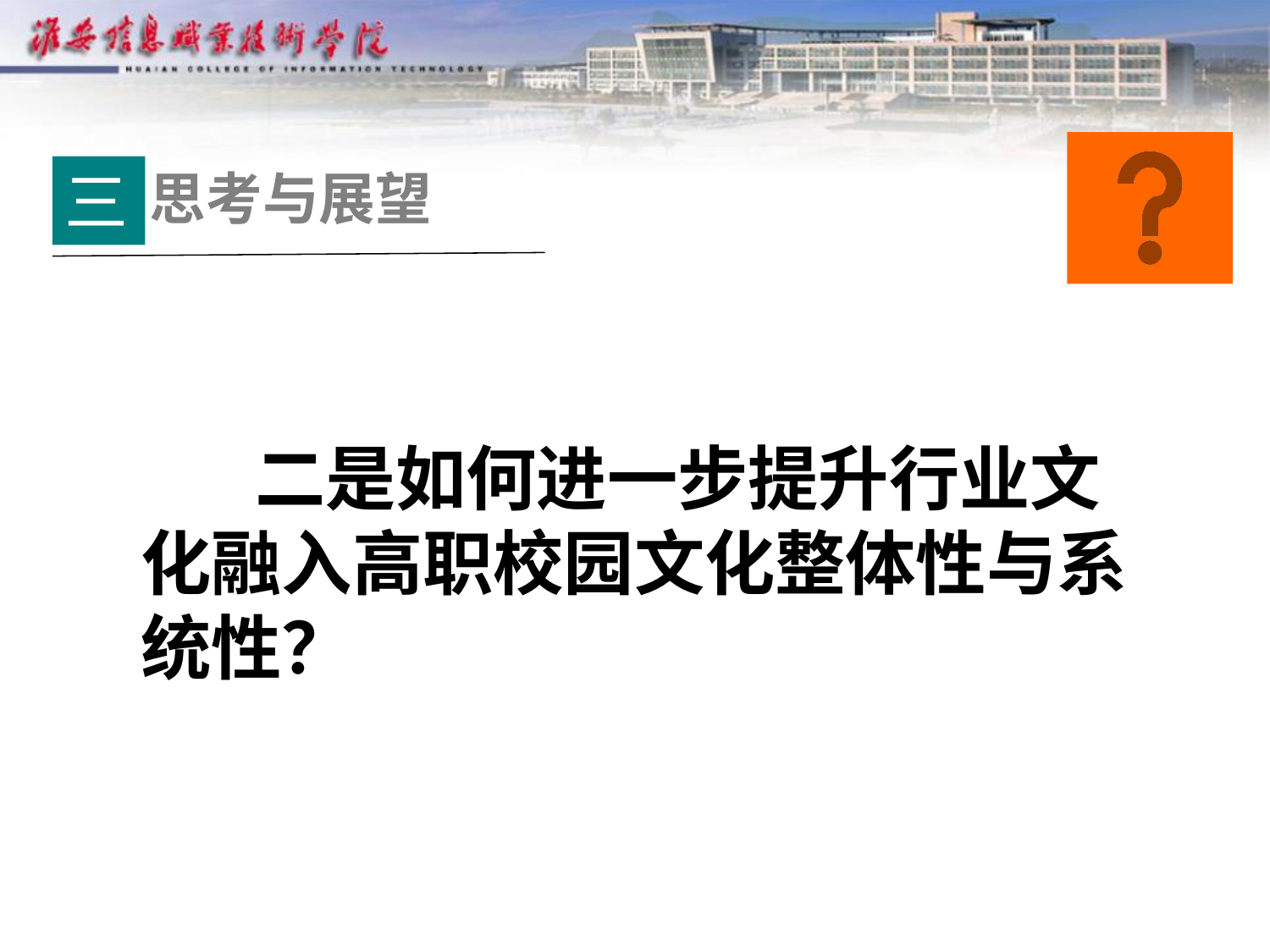

三
思考与展望

         二是如何进一步提升行业文化融入高职校园文化整体性与系统性？